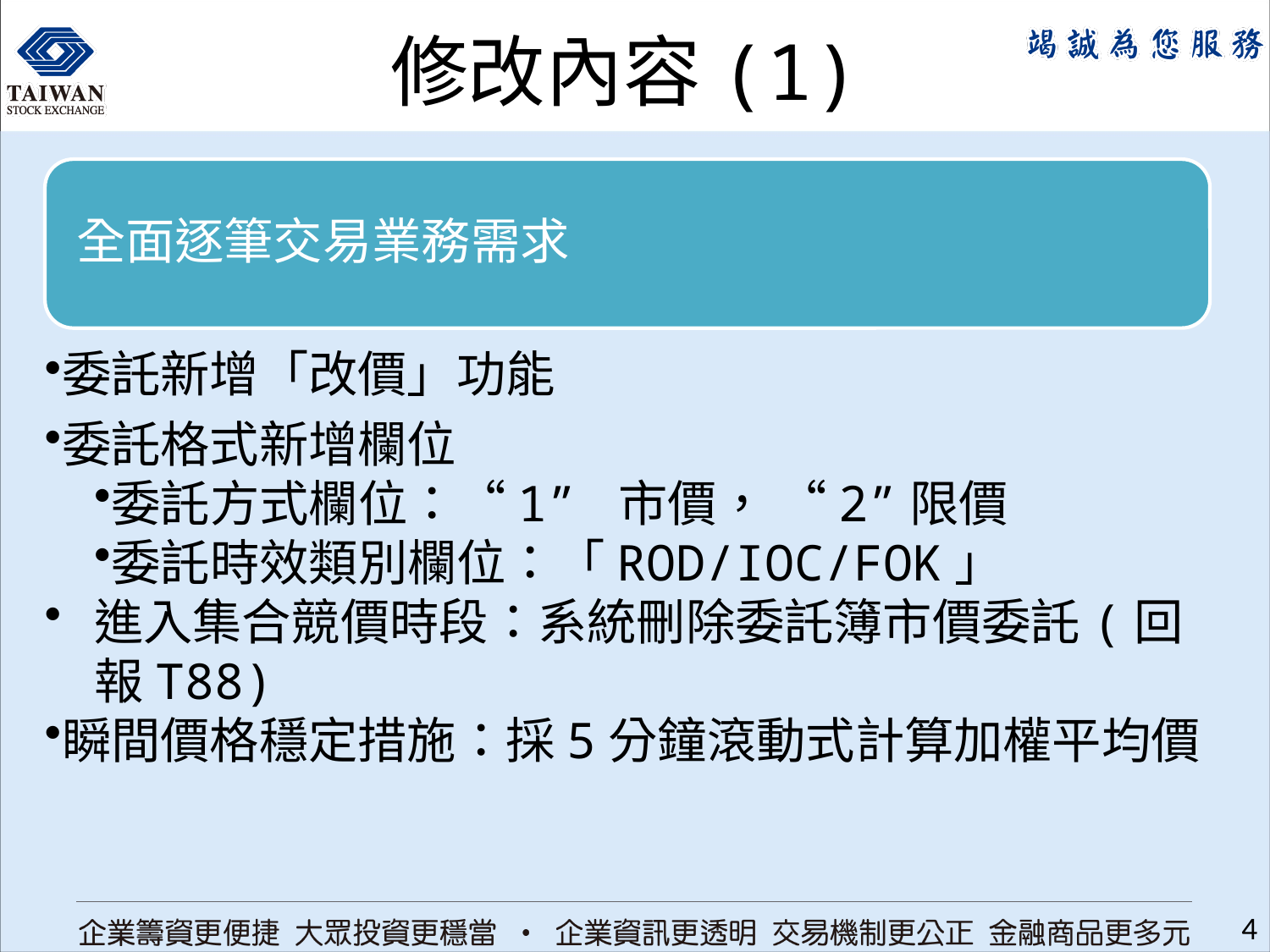

修改內容(1)
全面逐筆交易業務需求
委託新增「改價」功能
委託格式新增欄位
委託方式欄位：“1” 市價， “2”限價
委託時效類別欄位：「ROD/IOC/FOK」
進入集合競價時段：系統刪除委託簿市價委託(回報T88)
瞬間價格穩定措施：採5分鐘滾動式計算加權平均價